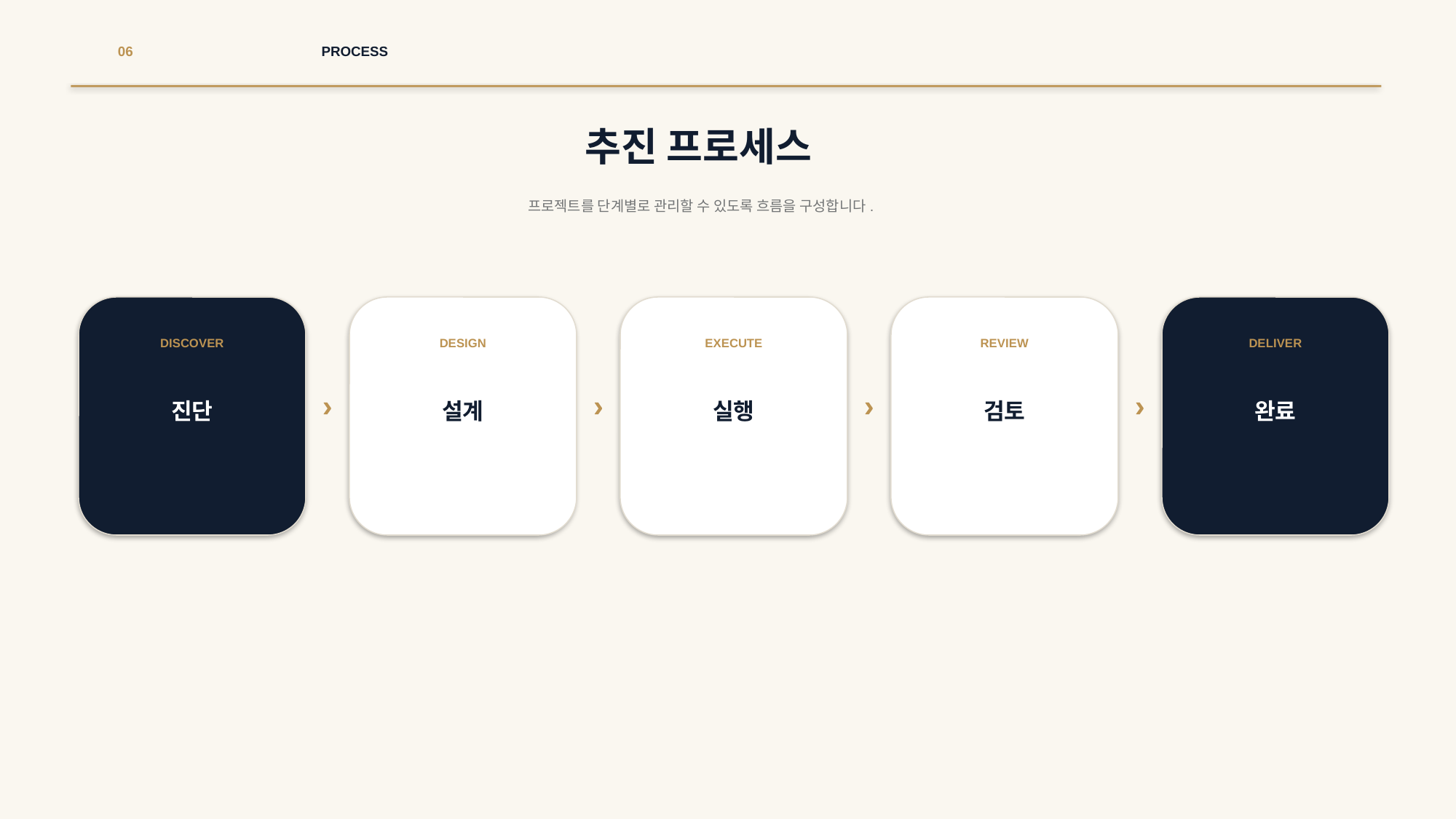

06
PROCESS

추진 프로세스
프로젝트를 단계별로 관리할 수 있도록 흐름을 구성합니다.

DISCOVER
DESIGN
EXECUTE
REVIEW
DELIVER
›
›
›
›
진단
설계
실행
검토
완료